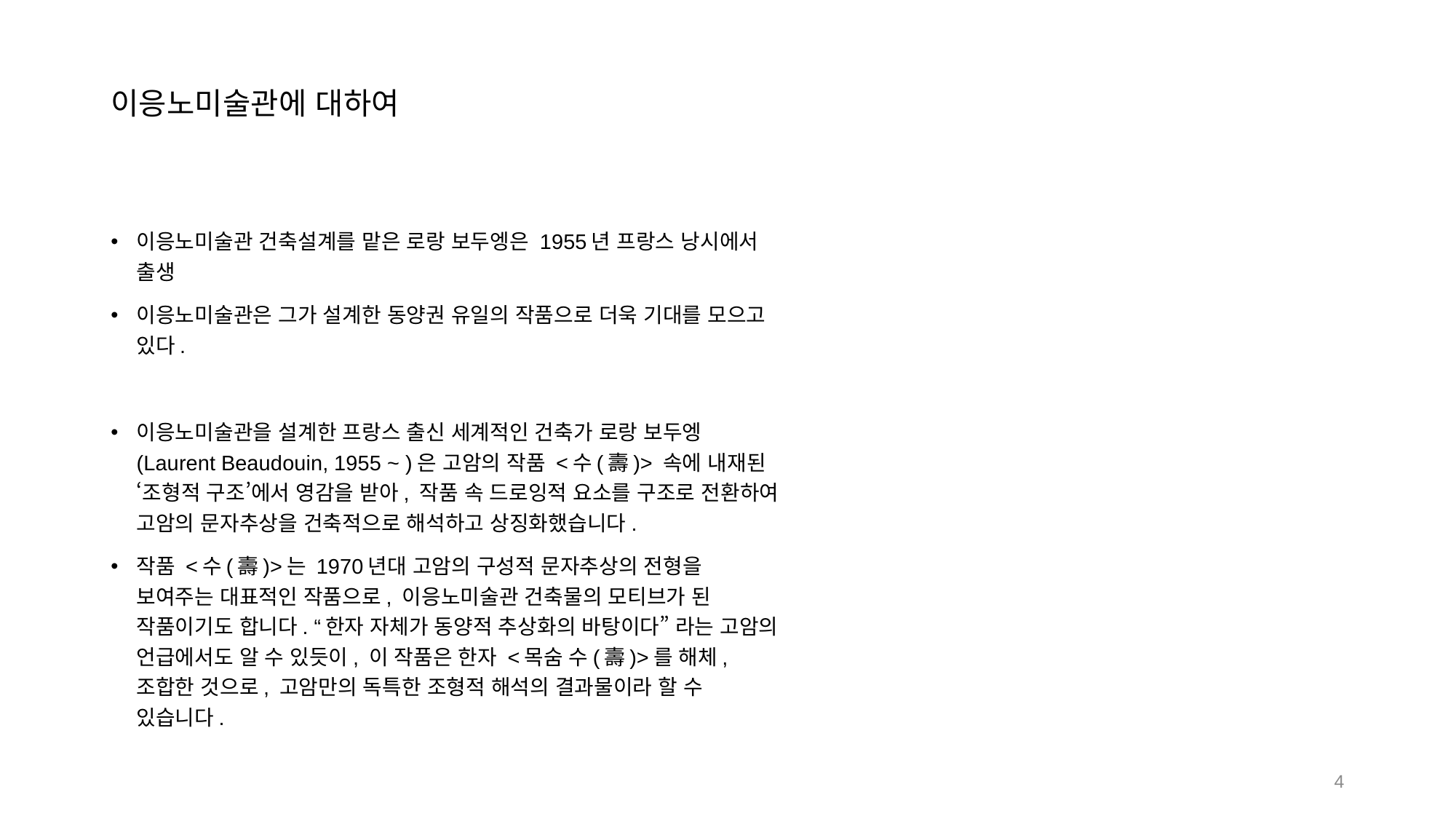

# 이응노미술관에 대하여
이응노미술관 건축설계를 맡은 로랑 보두엥은 1955년 프랑스 낭시에서 출생
이응노미술관은 그가 설계한 동양권 유일의 작품으로 더욱 기대를 모으고 있다.

이응노미술관을 설계한 프랑스 출신 세계적인 건축가 로랑 보두엥(Laurent Beaudouin, 1955 ~ )은 고암의 작품 <수(壽)> 속에 내재된 ‘조형적 구조’에서 영감을 받아, 작품 속 드로잉적 요소를 구조로 전환하여 고암의 문자추상을 건축적으로 해석하고 상징화했습니다.
작품 <수(壽)>는 1970년대 고암의 구성적 문자추상의 전형을 보여주는 대표적인 작품으로, 이응노미술관 건축물의 모티브가 된 작품이기도 합니다. “한자 자체가 동양적 추상화의 바탕이다” 라는 고암의 언급에서도 알 수 있듯이, 이 작품은 한자 <목숨 수(壽)>를 해체, 조합한 것으로, 고암만의 독특한 조형적 해석의 결과물이라 할 수 있습니다.

4